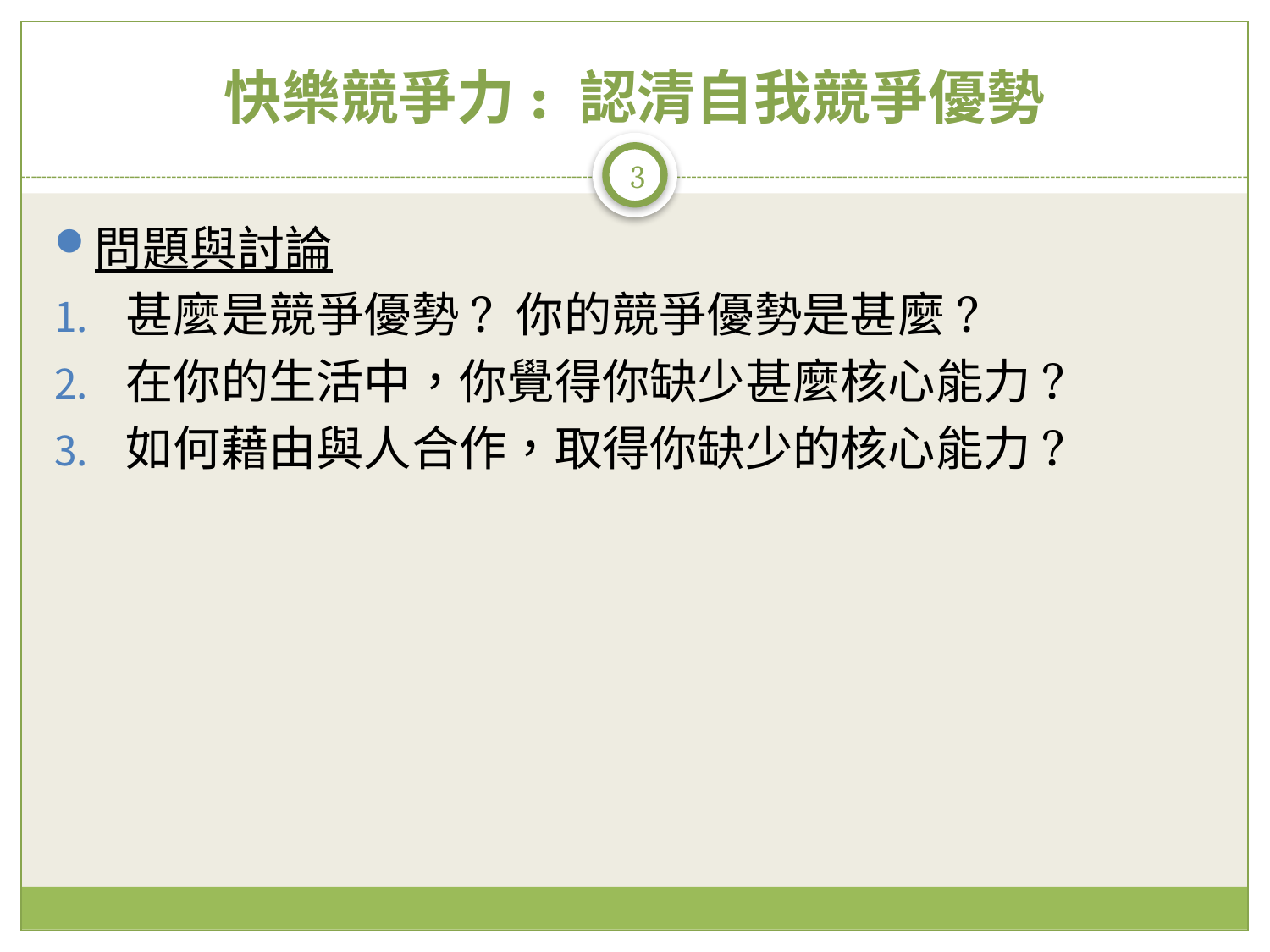

# 快樂競爭力: 認清自我競爭優勢
3
問題與討論
甚麼是競爭優勢? 你的競爭優勢是甚麼?
在你的生活中，你覺得你缺少甚麼核心能力?
如何藉由與人合作，取得你缺少的核心能力?